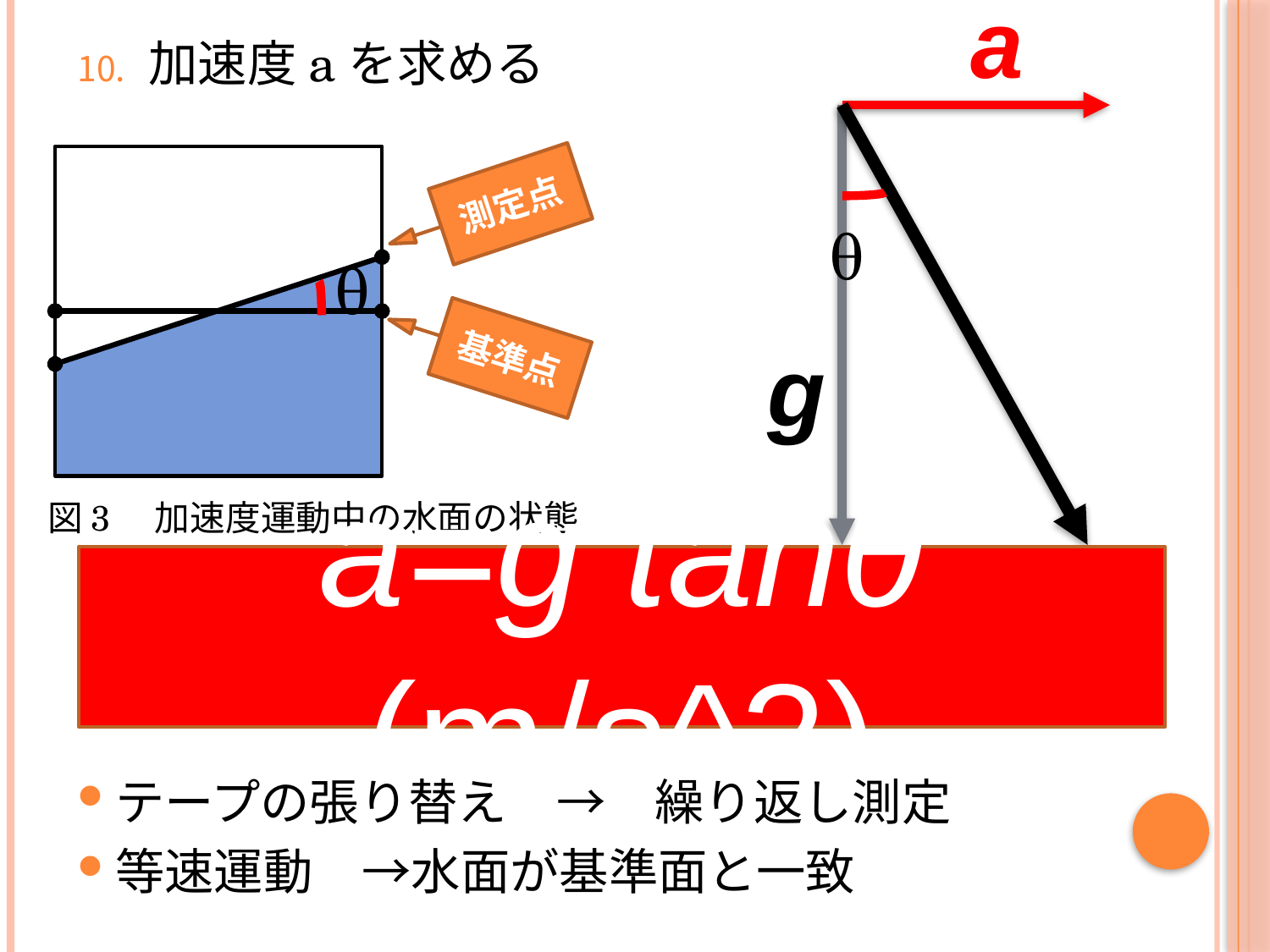

a
加速度aを求める

θ

測定点

基準点
θ

g
図3　加速度運動中の水面の状態
a=g tanθ (m/s^2)
テープの張り替え　→　繰り返し測定
等速運動　→水面が基準面と一致